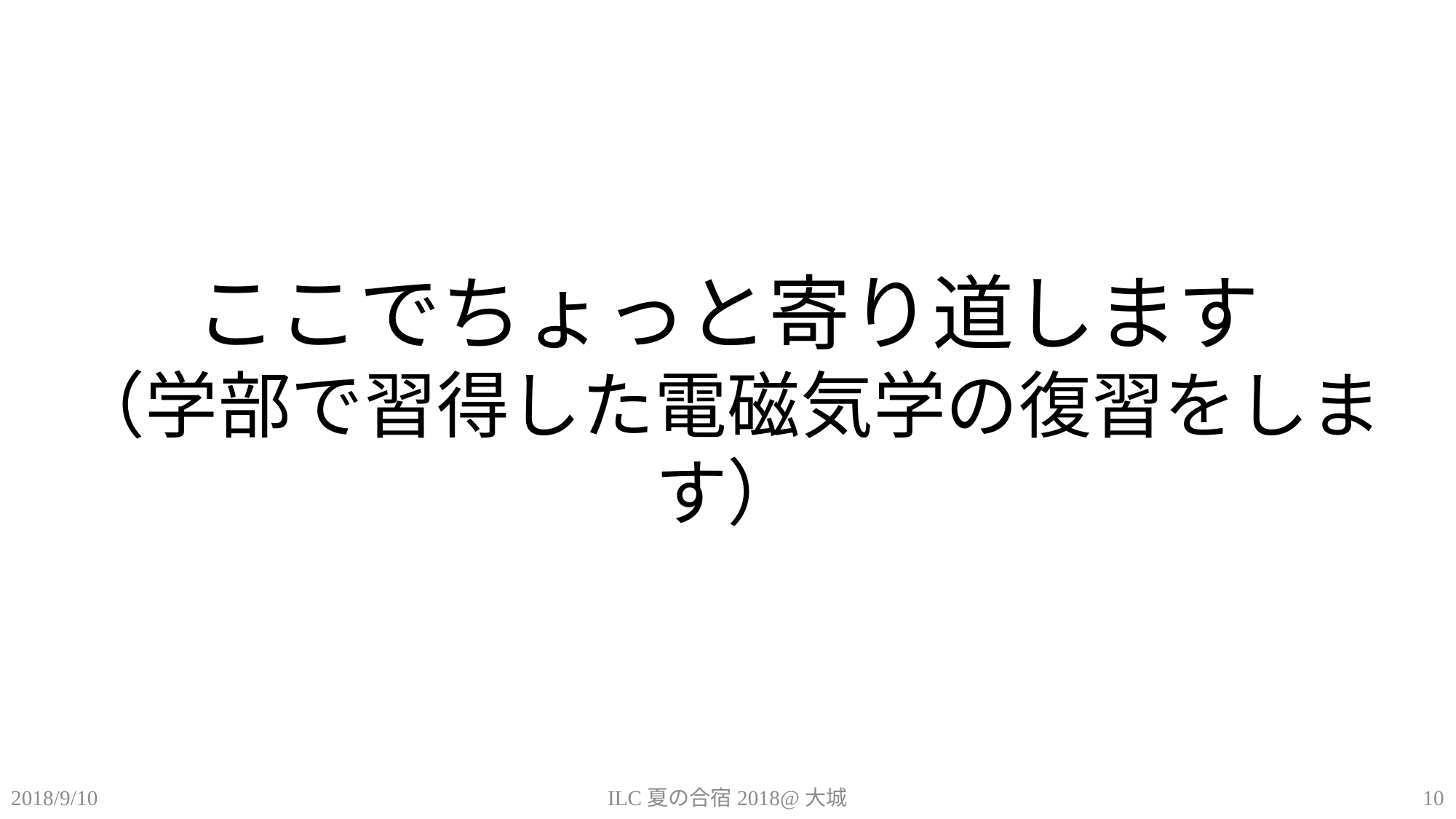

ここでちょっと寄り道します
（学部で習得した電磁気学の復習をします）
ILC夏の合宿2018@大城
10
2018/9/10